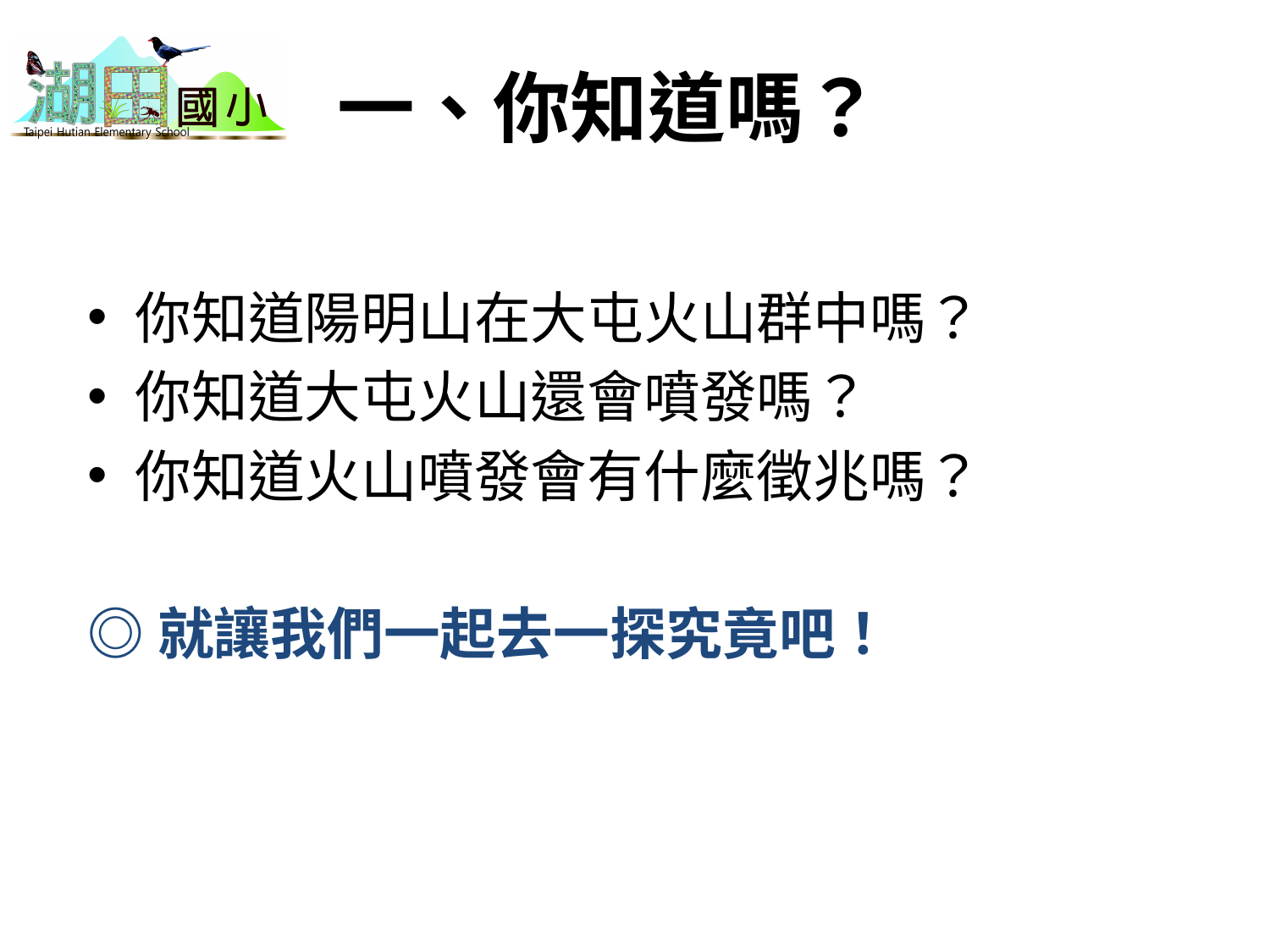

# 一、你知道嗎？
你知道陽明山在大屯火山群中嗎？
你知道大屯火山還會噴發嗎？
你知道火山噴發會有什麼徵兆嗎？

◎就讓我們一起去一探究竟吧！